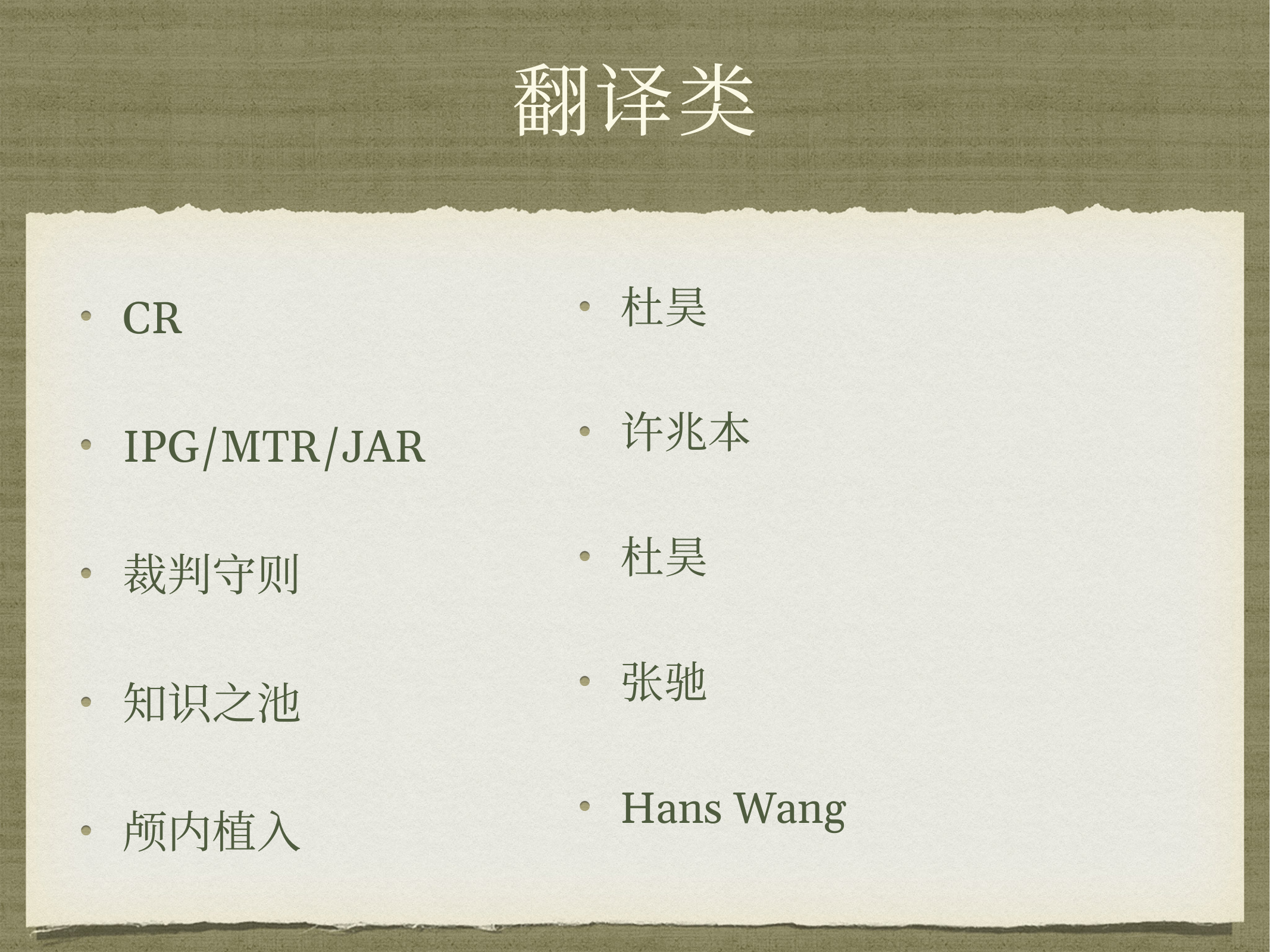

# 翻译类
杜昊
许兆本
杜昊
张驰
Hans Wang
CR
IPG/MTR/JAR
裁判守则
知识之池
颅内植入